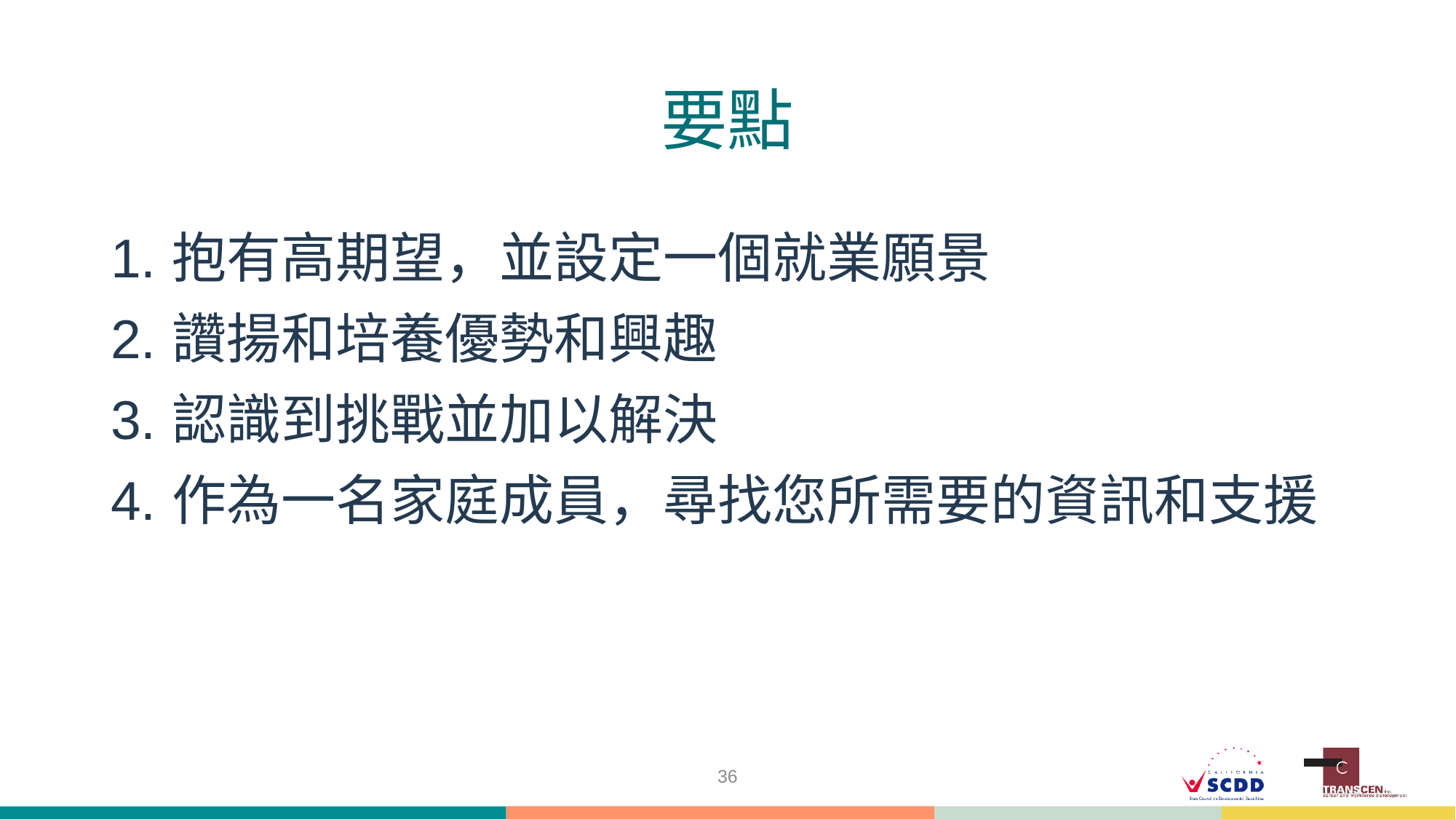

# 要點
抱有高期望，並設定一個就業願景
讚揚和培養優勢和興趣
認識到挑戰並加以解決
作為一名家庭成員，尋找您所需要的資訊和支援
36